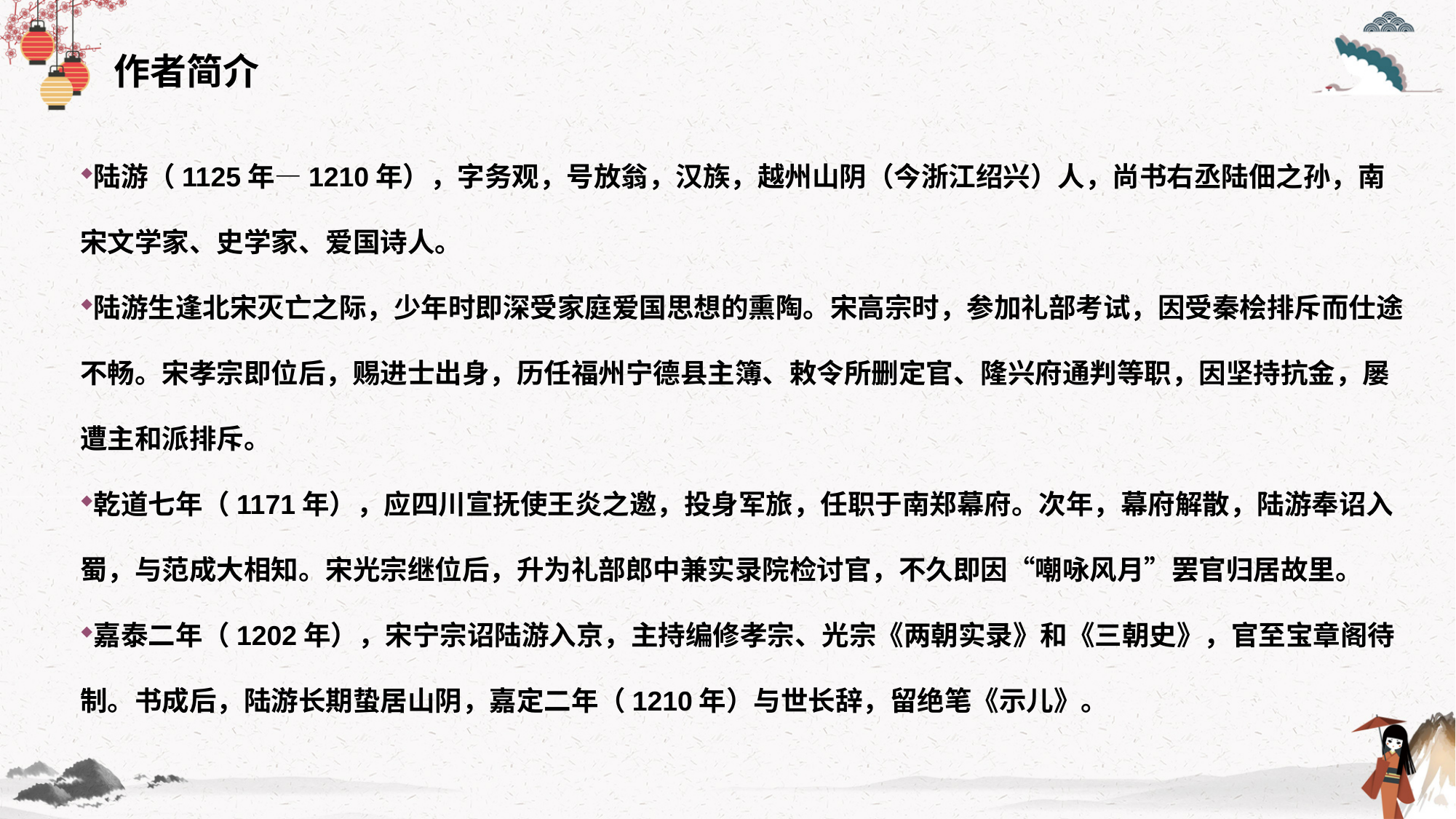

作者简介
陆游（1125年—1210年），字务观，号放翁，汉族，越州山阴（今浙江绍兴）人，尚书右丞陆佃之孙，南宋文学家、史学家、爱国诗人。
陆游生逢北宋灭亡之际，少年时即深受家庭爱国思想的熏陶。宋高宗时，参加礼部考试，因受秦桧排斥而仕途不畅。宋孝宗即位后，赐进士出身，历任福州宁德县主簿、敕令所删定官、隆兴府通判等职，因坚持抗金，屡遭主和派排斥。
乾道七年（1171年），应四川宣抚使王炎之邀，投身军旅，任职于南郑幕府。次年，幕府解散，陆游奉诏入蜀，与范成大相知。宋光宗继位后，升为礼部郎中兼实录院检讨官，不久即因“嘲咏风月”罢官归居故里。
嘉泰二年（1202年），宋宁宗诏陆游入京，主持编修孝宗、光宗《两朝实录》和《三朝史》，官至宝章阁待制。书成后，陆游长期蛰居山阴，嘉定二年（1210年）与世长辞，留绝笔《示儿》。